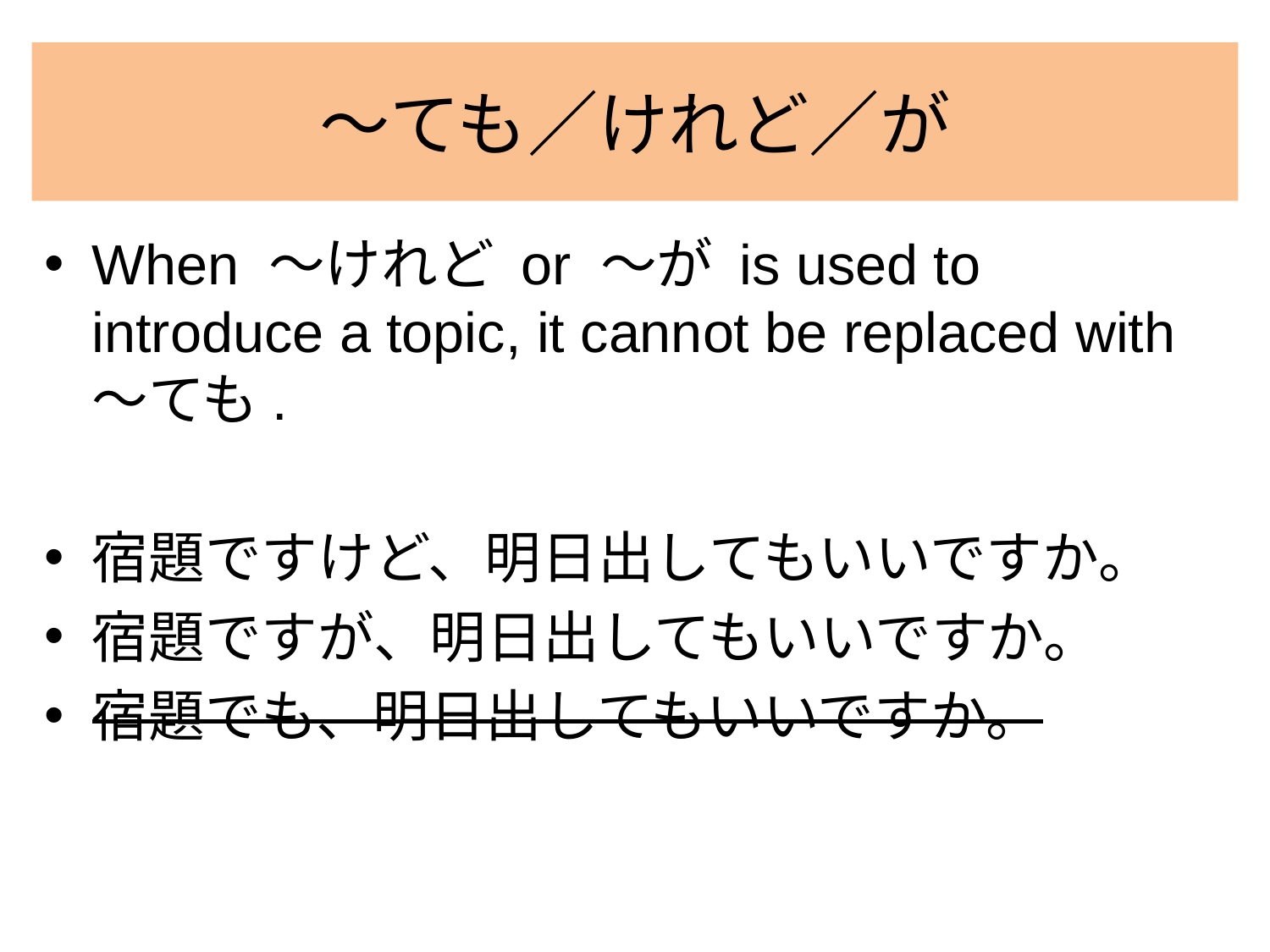

# 〜ても／けれど／が
When 〜けれど or 〜が is used to introduce a topic, it cannot be replaced with 〜ても.

宿題ですけど、明日出してもいいですか。
宿題ですが、明日出してもいいですか。
宿題でも、明日出してもいいですか。